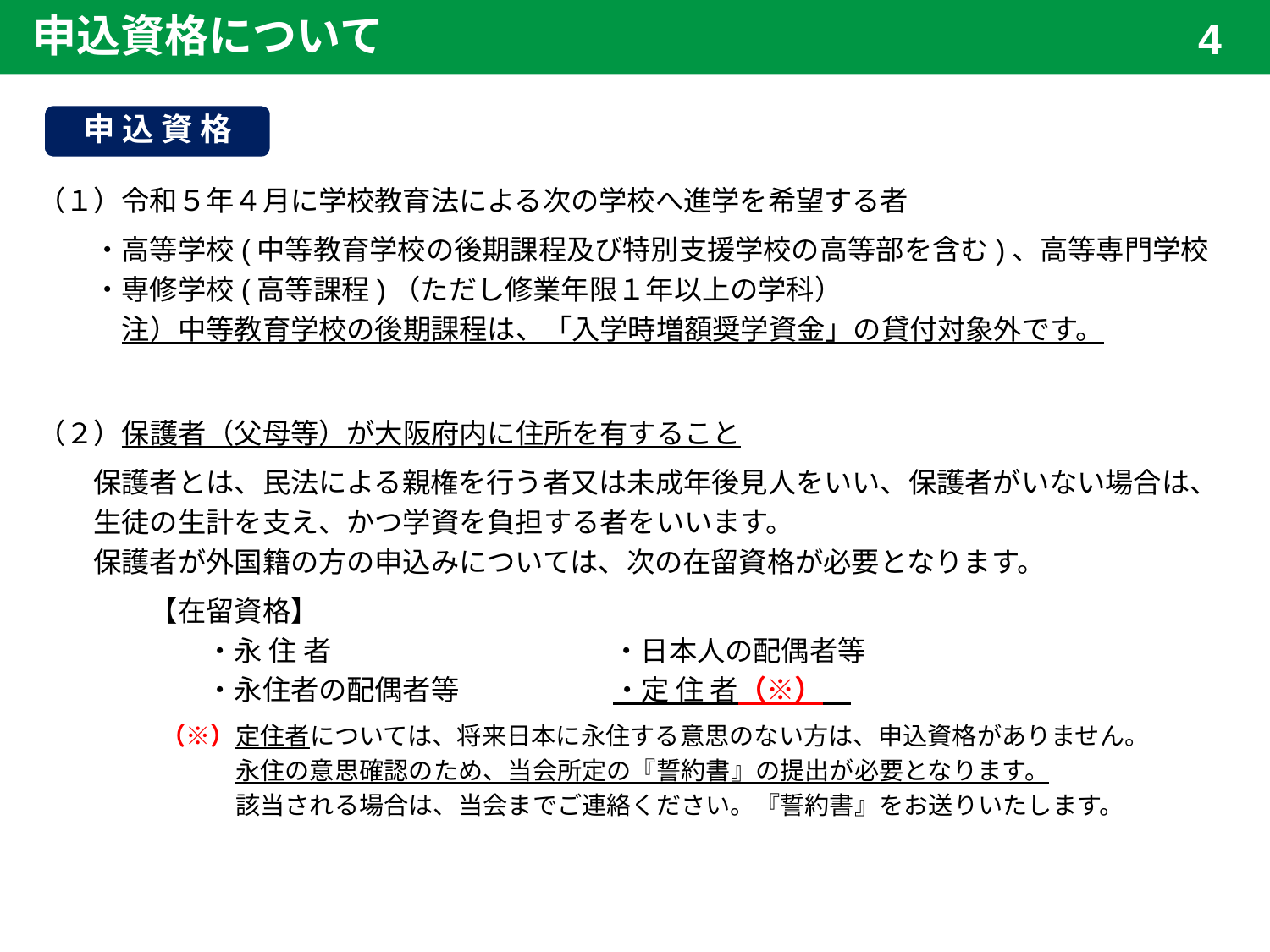

申込資格について
4
申 込 資 格
（１）令和５年４月に学校教育法による次の学校へ進学を希望する者

　　・高等学校(中等教育学校の後期課程及び特別支援学校の高等部を含む)、高等専門学校
　　・専修学校(高等課程)（ただし修業年限１年以上の学科）
　　　注）中等教育学校の後期課程は、「入学時増額奨学資金」の貸付対象外です。

（２）保護者（父母等）が大阪府内に住所を有すること

　　保護者とは、民法による親権を行う者又は未成年後見人をいい、保護者がいない場合は、
　　生徒の生計を支え、かつ学資を負担する者をいいます。
　　保護者が外国籍の方の申込みについては、次の在留資格が必要となります。

　　　　【在留資格】
　　　　　　・永 住 者　　　　　　　　　　・日本人の配偶者等
　　　　　　・永住者の配偶者等  　　　　　・定 住 者（※）

　　　　　（※）定住者については、将来日本に永住する意思のない方は、申込資格がありません。
　　　　　　　　永住の意思確認のため、当会所定の『誓約書』の提出が必要となります。
　　　　　　　　該当される場合は、当会までご連絡ください。『誓約書』をお送りいたします。